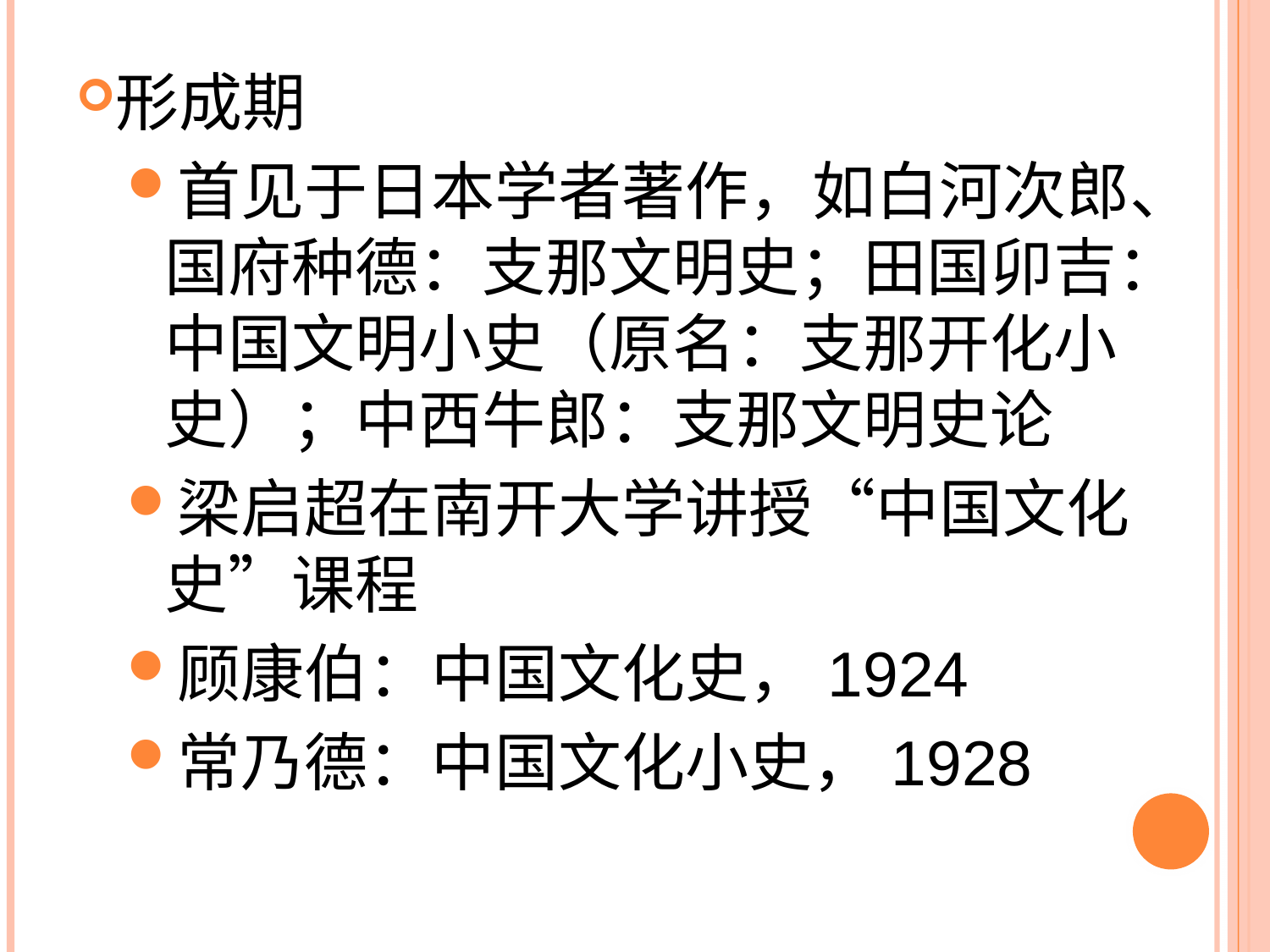

形成期
首见于日本学者著作，如白河次郎、国府种德：支那文明史；田国卯吉：中国文明小史（原名：支那开化小史）；中西牛郎：支那文明史论
梁启超在南开大学讲授“中国文化史”课程
顾康伯：中国文化史，1924
常乃德：中国文化小史，1928